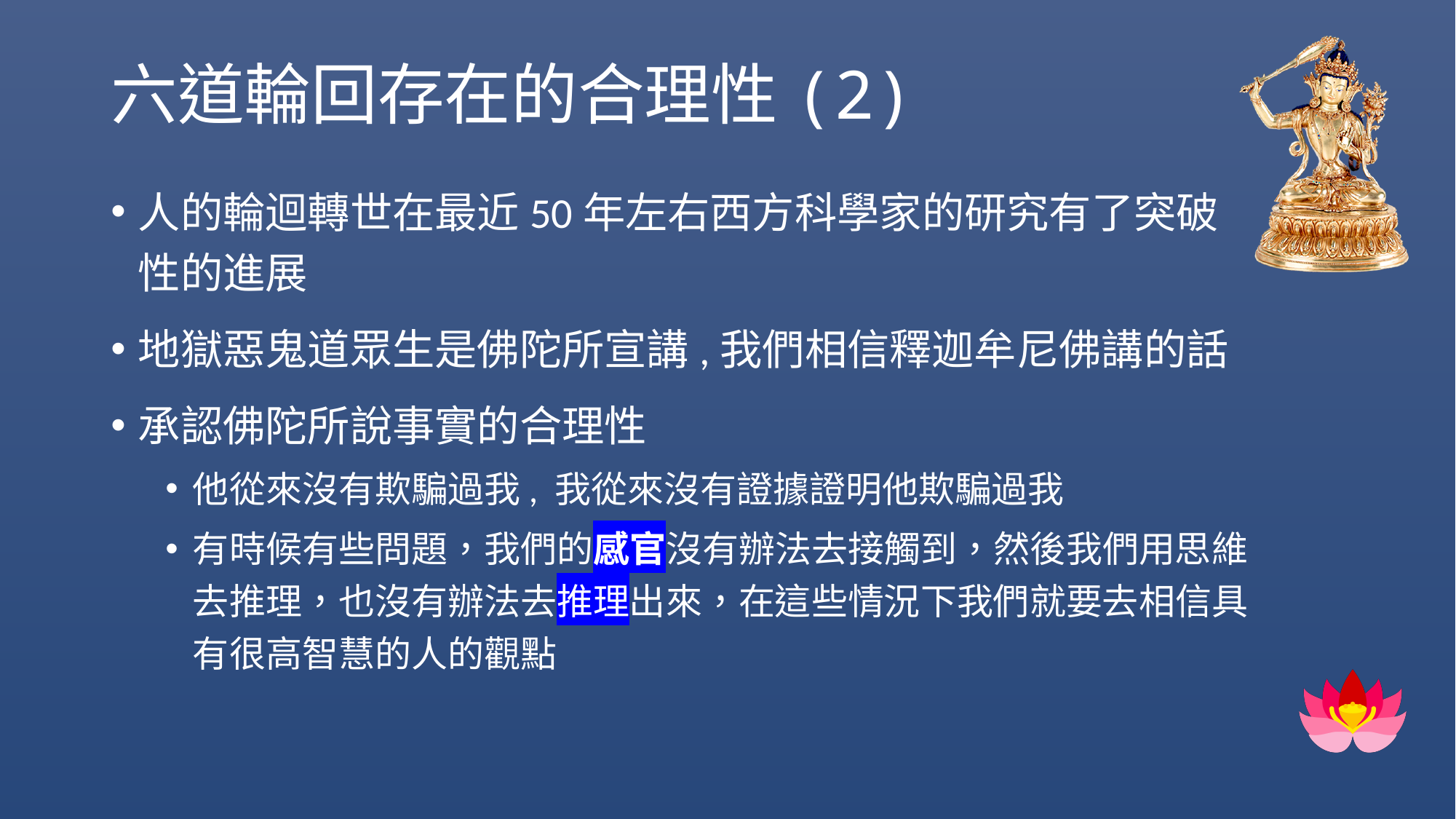

# 六道輪回存在的合理性(2)
人的輪迴轉世在最近50年左右西方科學家的研究有了突破性的進展
地獄惡鬼道眾生是佛陀所宣講,我們相信釋迦牟尼佛講的話
承認佛陀所說事實的合理性
他從來沒有欺騙過我, 我從來沒有證據證明他欺騙過我
有時候有些問題，我們的感官沒有辦法去接觸到，然後我們用思維去推理，也沒有辦法去推理出來，在這些情況下我們就要去相信具有很高智慧的人的觀點